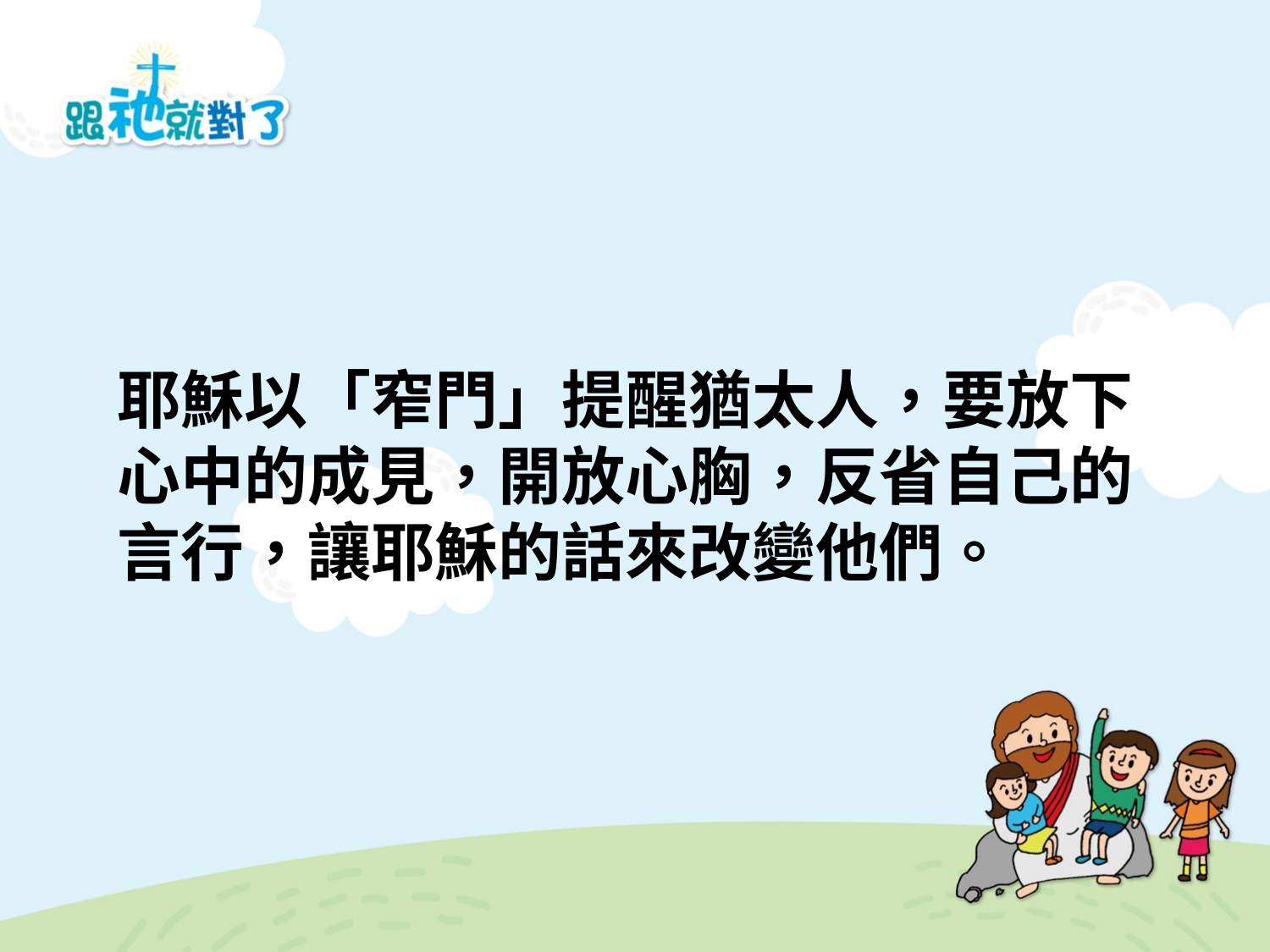

耶穌以「窄門」提醒猶太人，要放下心中的成見，開放心胸，反省自己的言行，讓耶穌的話來改變他們。